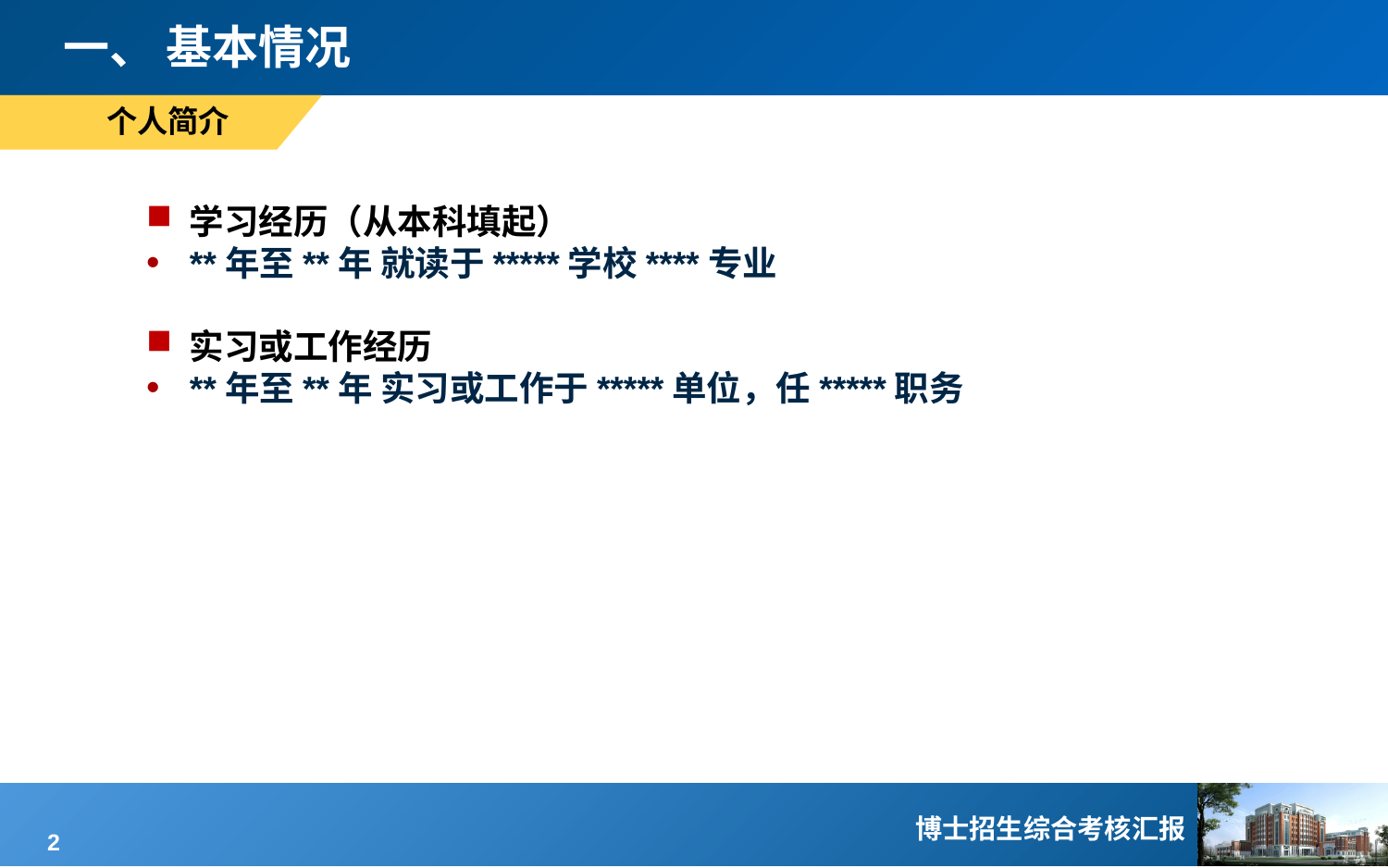

# 一、 基本情况
 个人简介
学习经历（从本科填起）
**年至**年 就读于*****学校****专业

实习或工作经历
**年至**年 实习或工作于*****单位，任*****职务